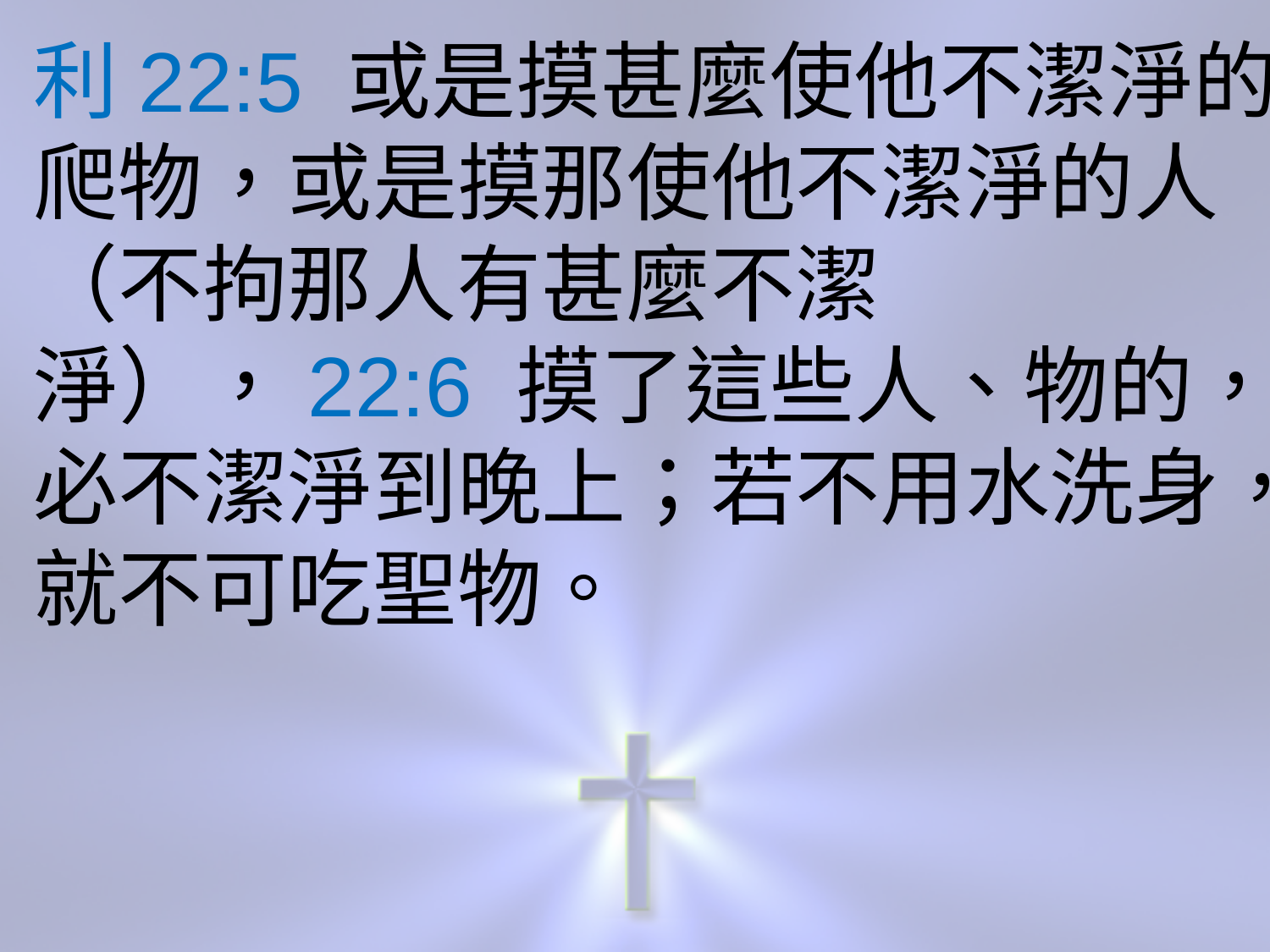

利22:5 或是摸甚麼使他不潔淨的爬物，或是摸那使他不潔淨的人（不拘那人有甚麼不潔淨），22:6 摸了這些人、物的，必不潔淨到晚上；若不用水洗身，就不可吃聖物。